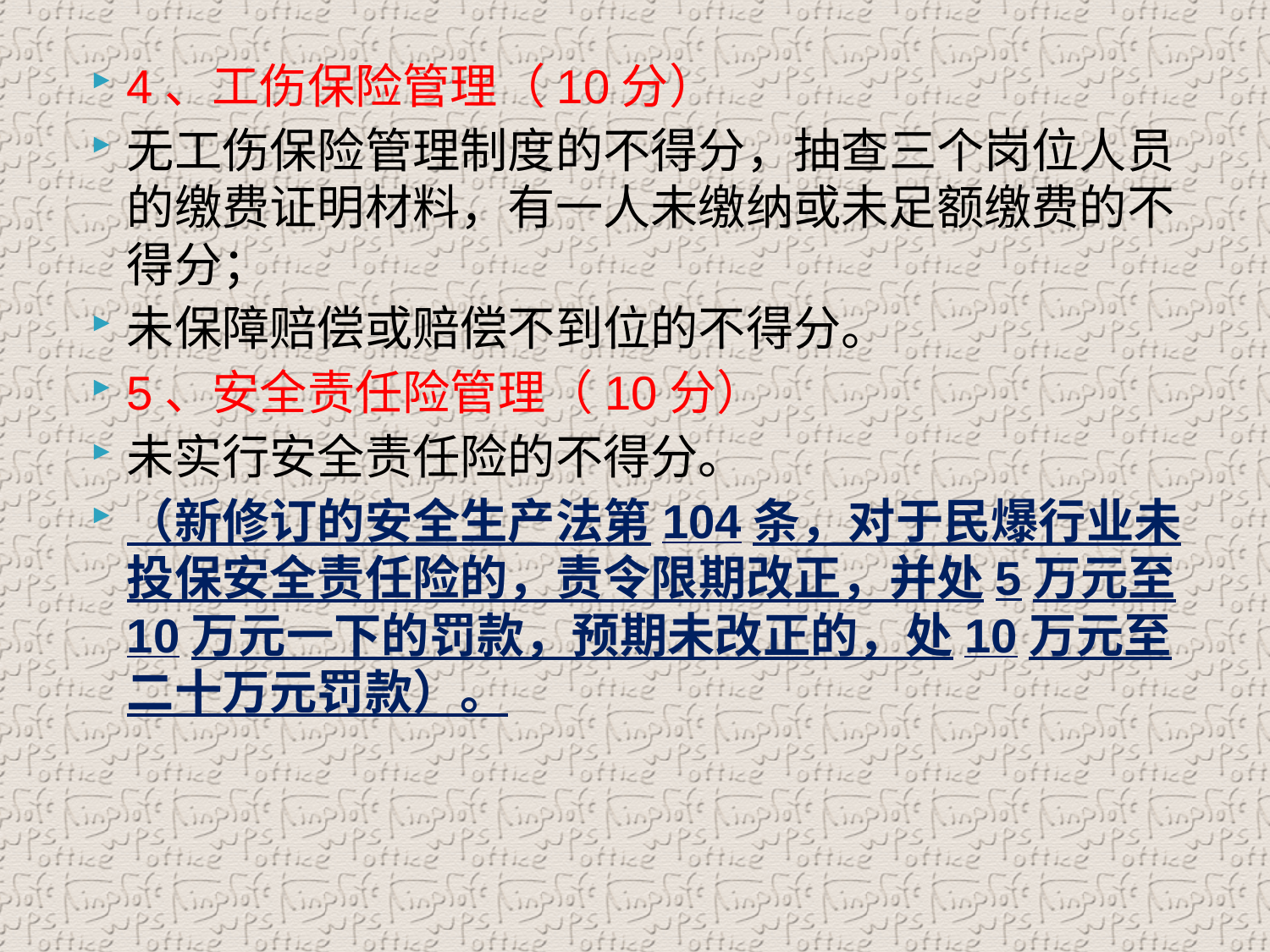

4、工伤保险管理（10分）
无工伤保险管理制度的不得分，抽查三个岗位人员的缴费证明材料，有一人未缴纳或未足额缴费的不得分；
未保障赔偿或赔偿不到位的不得分。
5、安全责任险管理（10分）
未实行安全责任险的不得分。
（新修订的安全生产法第104条，对于民爆行业未投保安全责任险的，责令限期改正，并处5万元至10万元一下的罚款，预期未改正的，处10万元至二十万元罚款）。